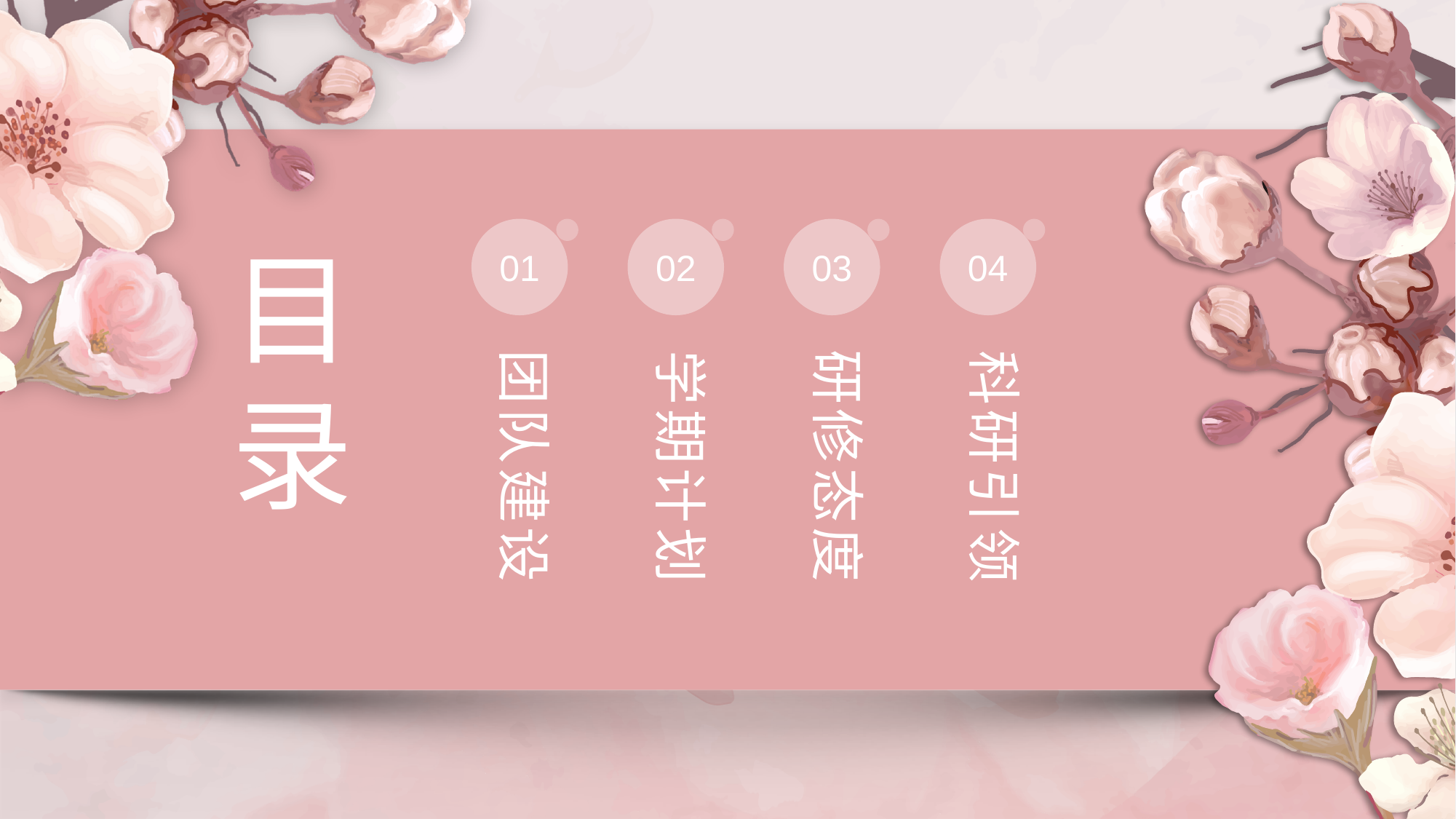

01

02

03

04

目
录
团队建设
研修态度
科研引领
学期计划